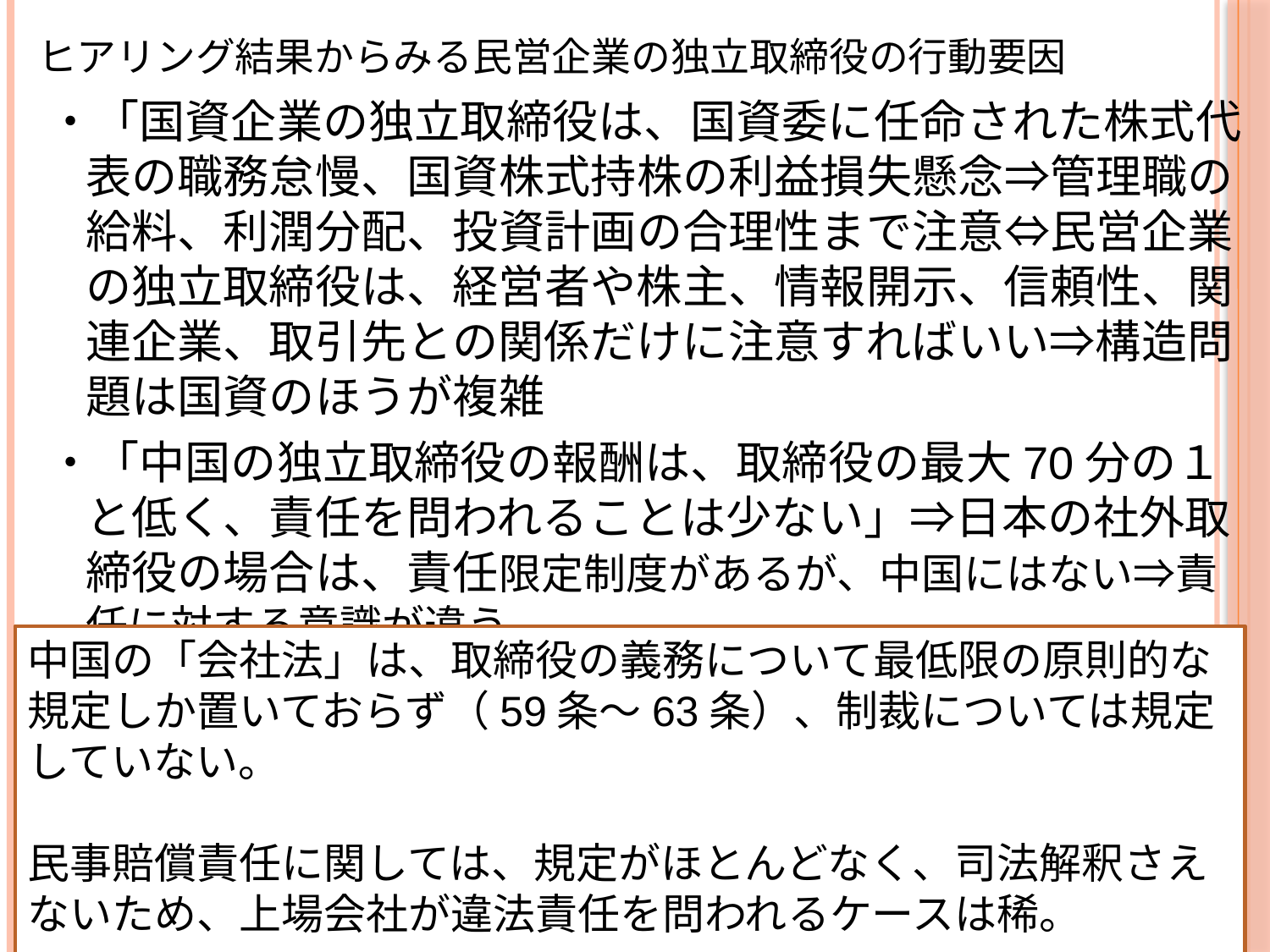

# ヒアリング結果からみる民営企業の独立取締役の行動要因
・「国資企業の独立取締役は、国資委に任命された株式代表の職務怠慢、国資株式持株の利益損失懸念⇒管理職の給料、利潤分配、投資計画の合理性まで注意⇔民営企業の独立取締役は、経営者や株主、情報開示、信頼性、関連企業、取引先との関係だけに注意すればいい⇒構造問題は国資のほうが複雑
・「中国の独立取締役の報酬は、取締役の最大70分の１と低く、責任を問われることは少ない」⇒日本の社外取締役の場合は、責任限定制度があるが、中国にはない⇒責任に対する意識が違う
中国の「会社法」は、取締役の義務について最低限の原則的な規定しか置いておらず（59条～63条）、制裁については規定していない。

民事賠償責任に関しては、規定がほとんどなく、司法解釈さえないため、上場会社が違法責任を問われるケースは稀。

29